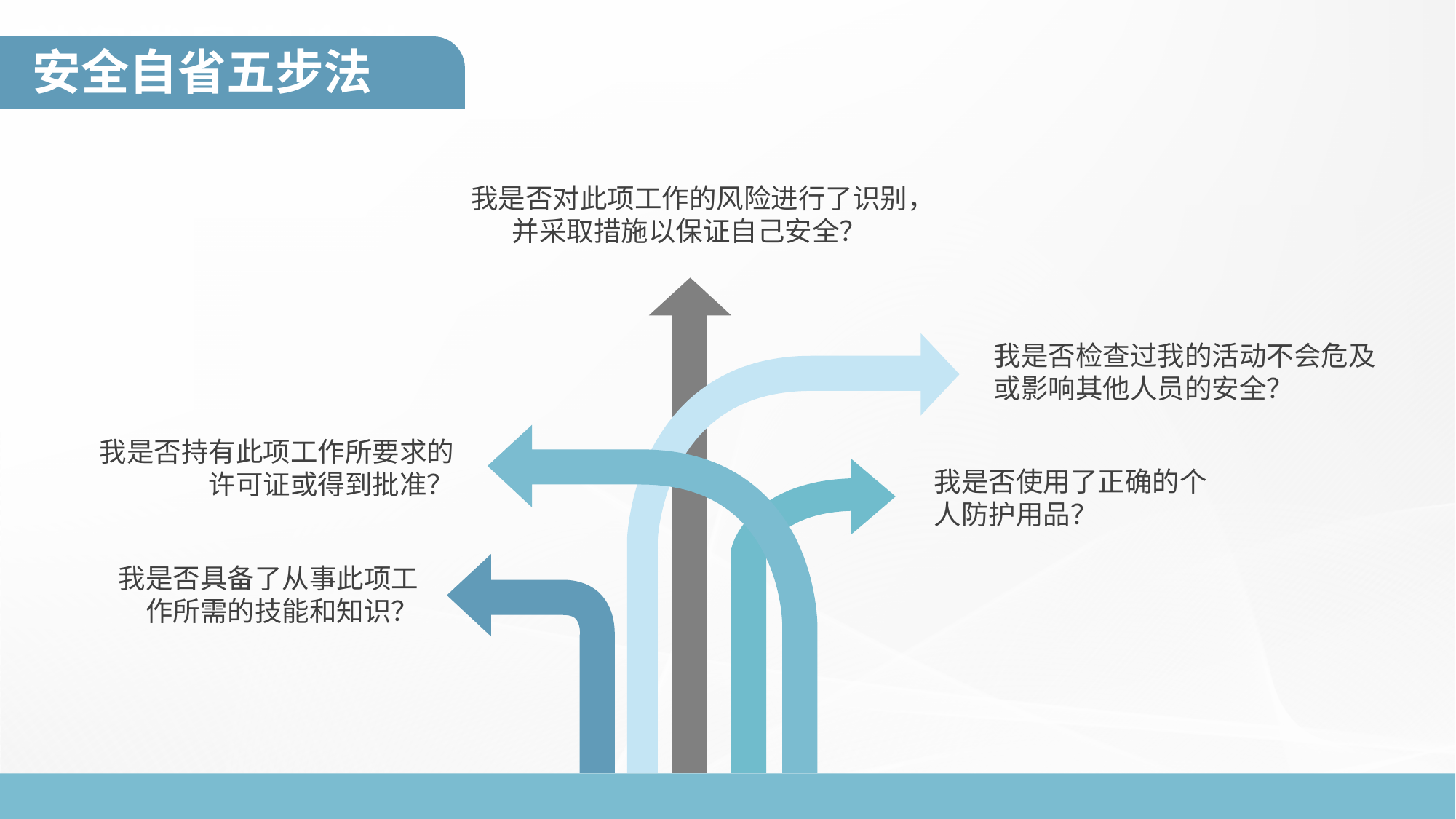

安全自省五步法
时间就是生命

安全自省五步法
我是否对此项工作的风险进行了识别，并采取措施以保证自己安全？

我是否检查过我的活动不会危及或影响其他人员的安全？

我是否持有此项工作所要求的许可证或得到批准？
我是否使用了正确的个人防护用品？

我是否具备了从事此项工作所需的技能和知识？